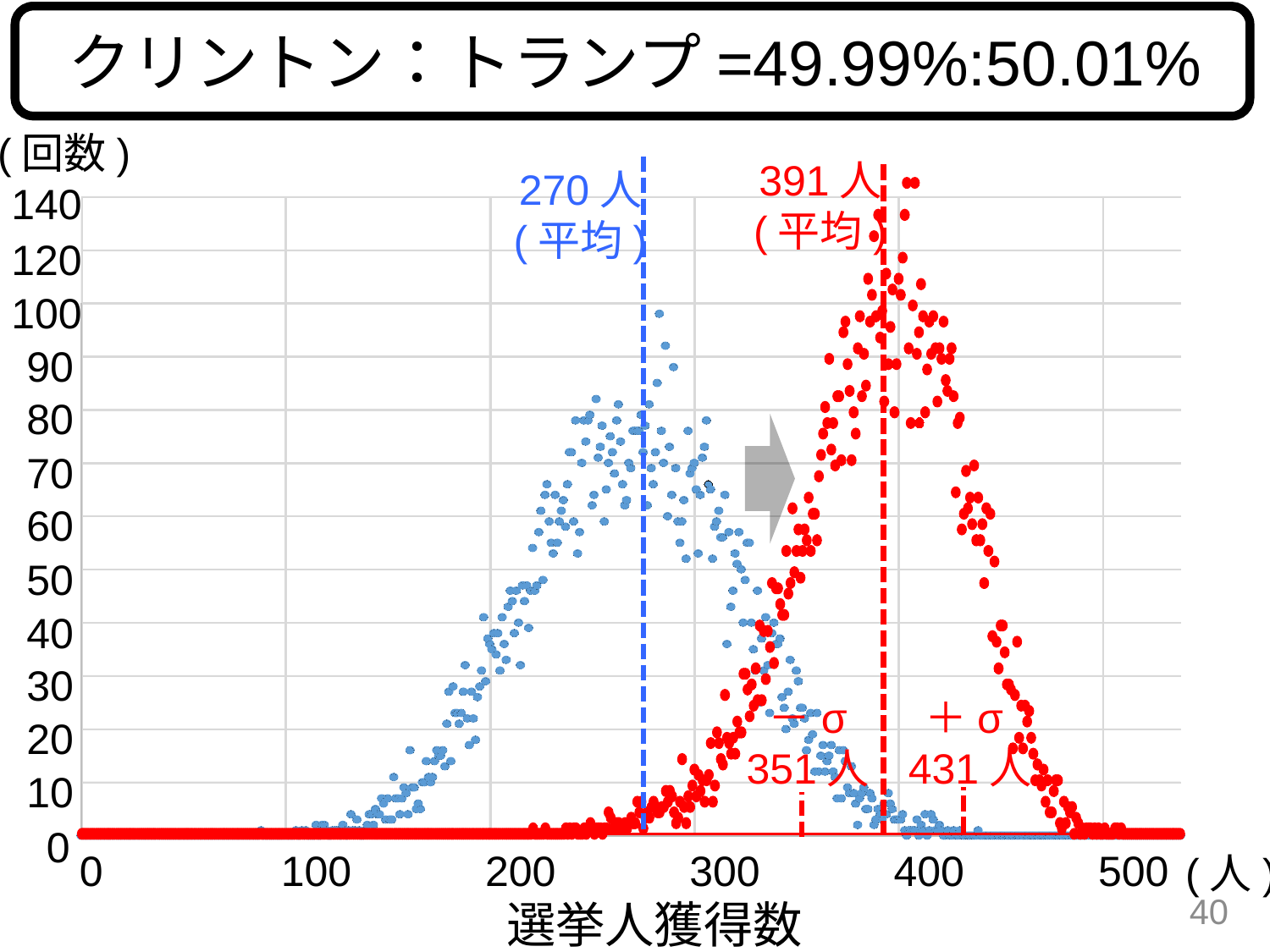

クリントン：トランプ=49.99%:50.01%
(回数)
391人
(平均)
270人
(平均)
140

120

100

90

80

70

60

50

40

30

－σ
351人
＋σ
431人

20

10

0

0
100
200
300
400
500
(人)
40
選挙人獲得数